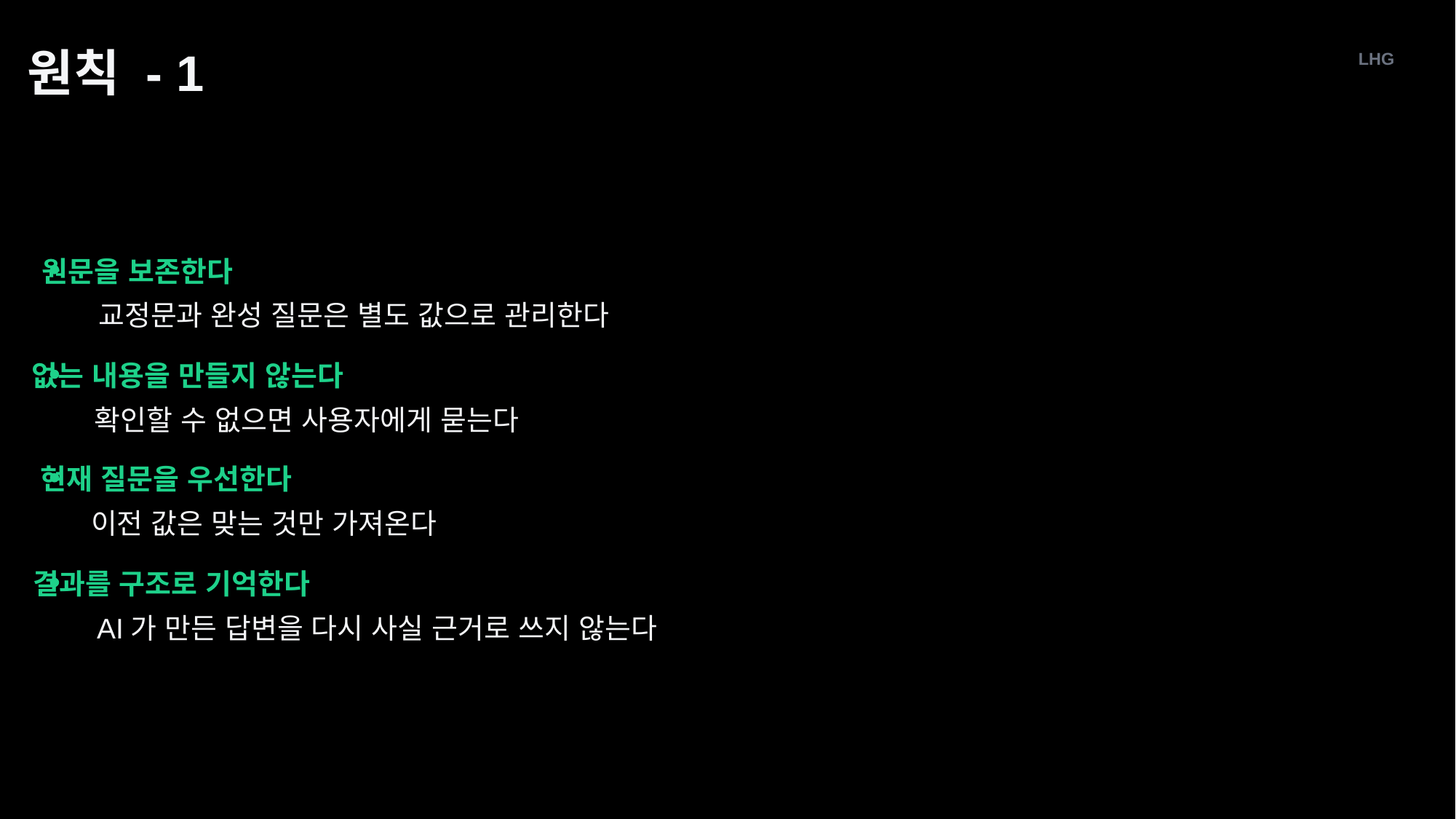

원칙 - 1
LHG
원문을 보존한다

교정문과 완성 질문은 별도 값으로 관리한다
없는 내용을 만들지 않는다

확인할 수 없으면 사용자에게 묻는다
현재 질문을 우선한다

이전 값은 맞는 것만 가져온다
결과를 구조로 기억한다

AI가 만든 답변을 다시 사실 근거로 쓰지 않는다